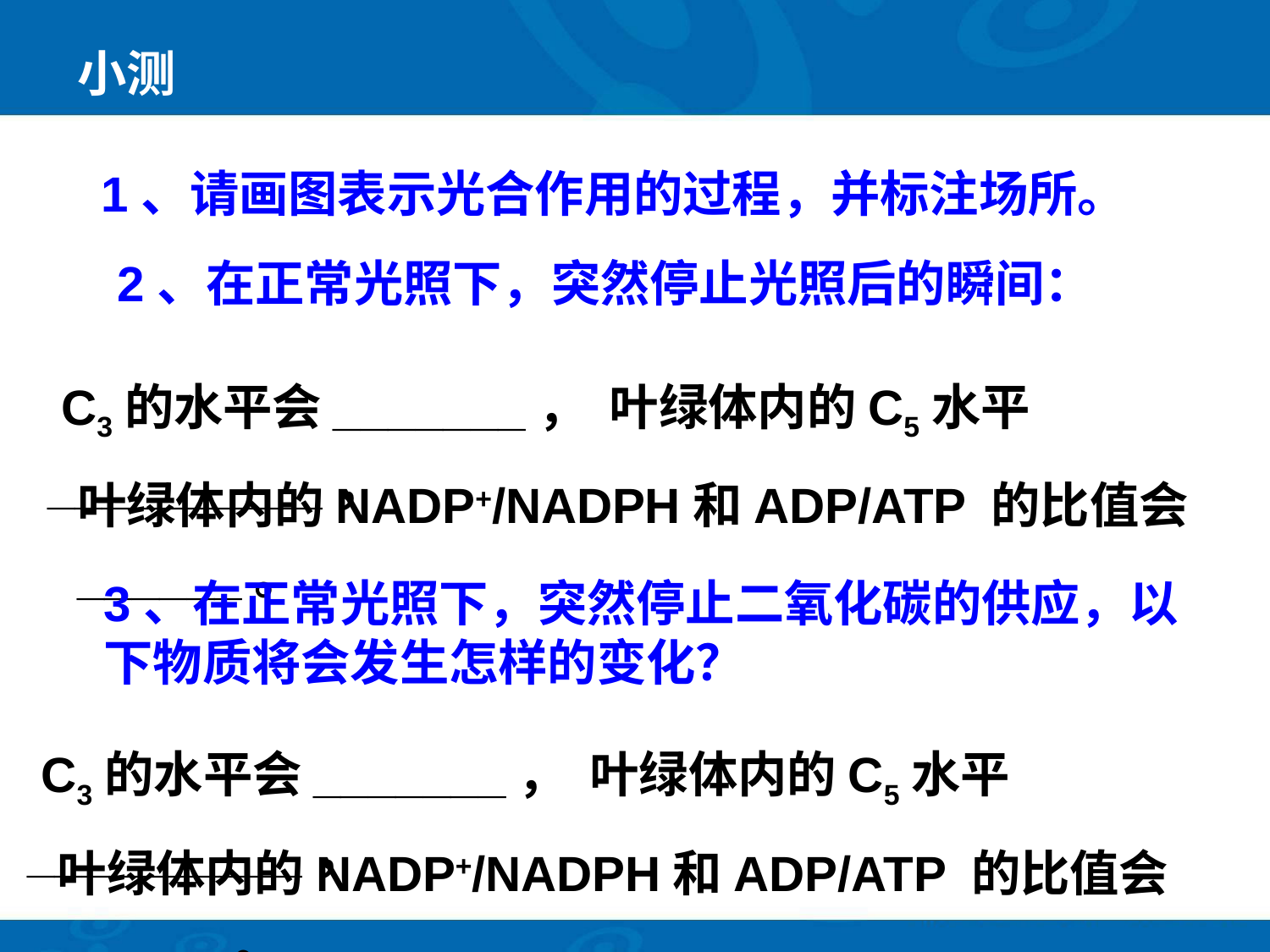

小测
 1、请画图表示光合作用的过程，并标注场所。
2、在正常光照下，突然停止光照后的瞬间：
 C3的水平会_______，  叶绿体内的C5水平__________，
叶绿体内的NADP+/NADPH和ADP/ATP 的比值会______。
3、在正常光照下，突然停止二氧化碳的供应，以下物质将会发生怎样的变化？
 C3的水平会_______，  叶绿体内的C5水平__________，
叶绿体内的NADP+/NADPH和ADP/ATP 的比值会______。